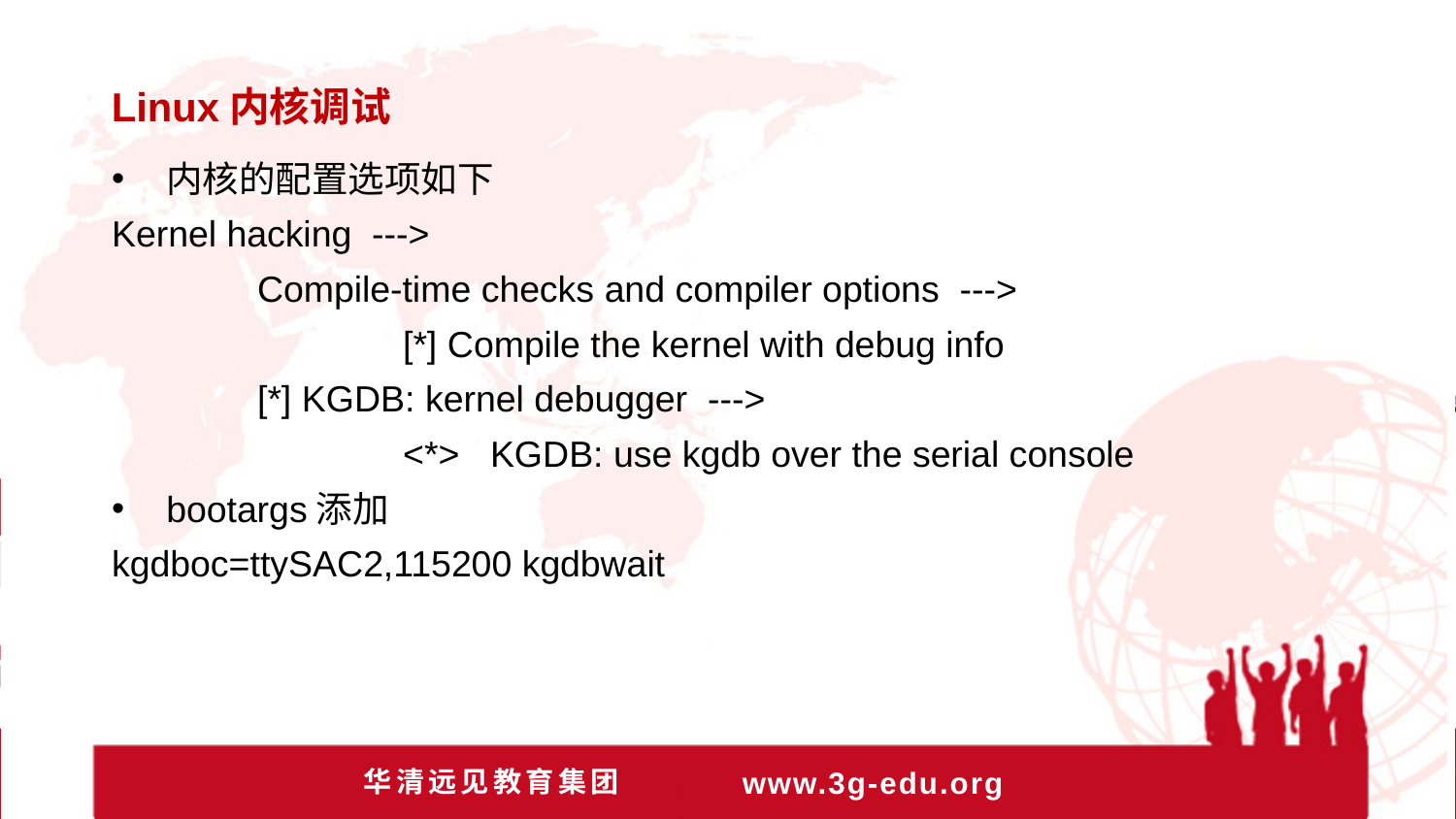

Linux内核调试
内核的配置选项如下
Kernel hacking  --->
	Compile-time checks and compiler options  --->
		[*] Compile the kernel with debug info
	[*] KGDB: kernel debugger  --->
		<*>   KGDB: use kgdb over the serial console
bootargs添加
kgdboc=ttySAC2,115200 kgdbwait